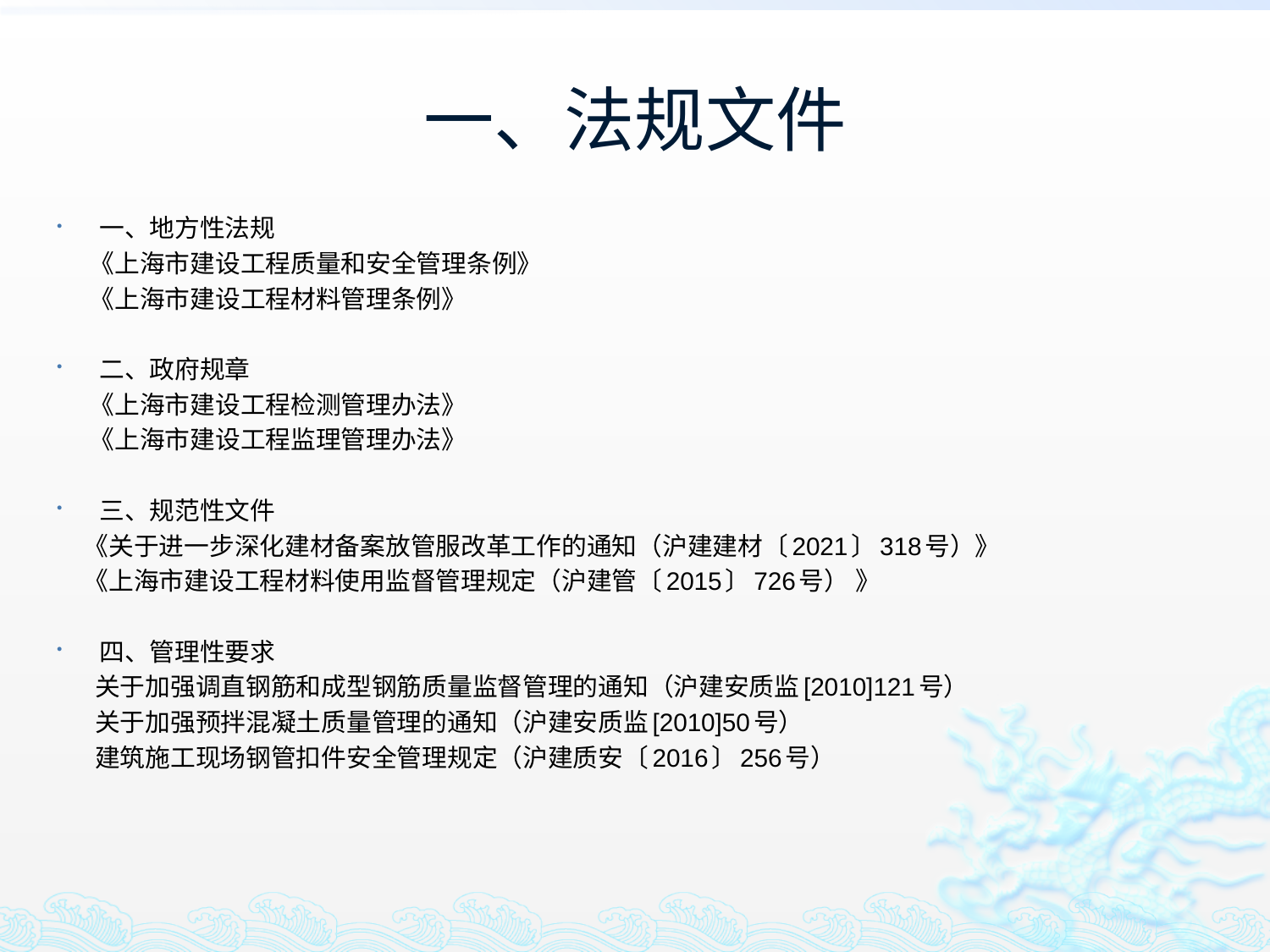

一、法规文件
一、地方性法规
     《上海市建设工程质量和安全管理条例》
     《上海市建设工程材料管理条例》

二、政府规章
     《上海市建设工程检测管理办法》
     《上海市建设工程监理管理办法》

三、规范性文件
    《关于进一步深化建材备案放管服改革工作的通知（沪建建材〔2021〕318号）》
    《上海市建设工程材料使用监督管理规定（沪建管〔2015〕726号） 》

四、管理性要求
      关于加强调直钢筋和成型钢筋质量监督管理的通知（沪建安质监[2010]121号）
      关于加强预拌混凝土质量管理的通知（沪建安质监[2010]50号）
      建筑施工现场钢管扣件安全管理规定（沪建质安〔2016〕256号）